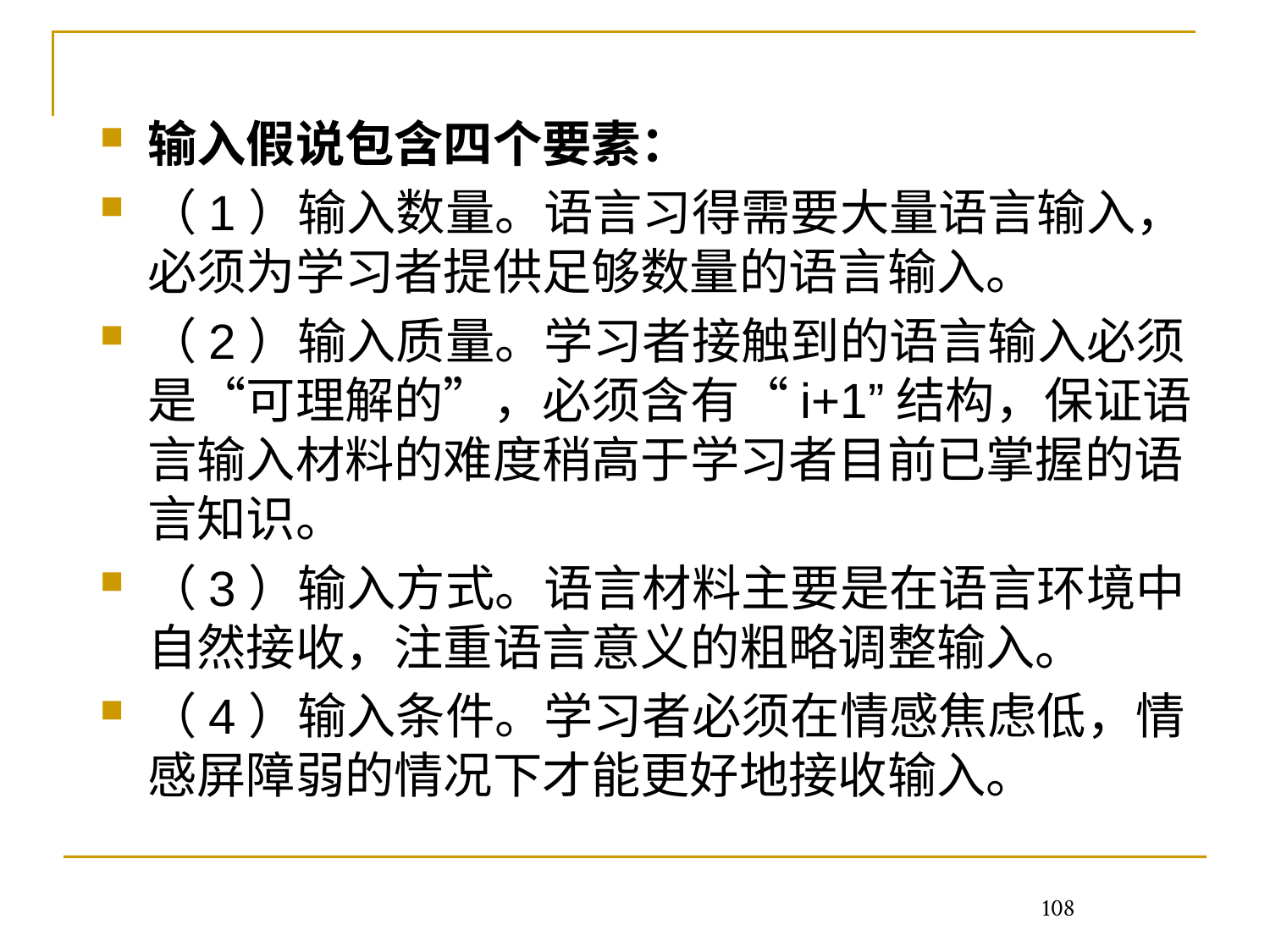

输入假说包含四个要素：
（1）输入数量。语言习得需要大量语言输入，必须为学习者提供足够数量的语言输入。
（2）输入质量。学习者接触到的语言输入必须是“可理解的”，必须含有“i+1”结构，保证语言输入材料的难度稍高于学习者目前已掌握的语言知识。
（3）输入方式。语言材料主要是在语言环境中自然接收，注重语言意义的粗略调整输入。
（4）输入条件。学习者必须在情感焦虑低，情感屏障弱的情况下才能更好地接收输入。

108